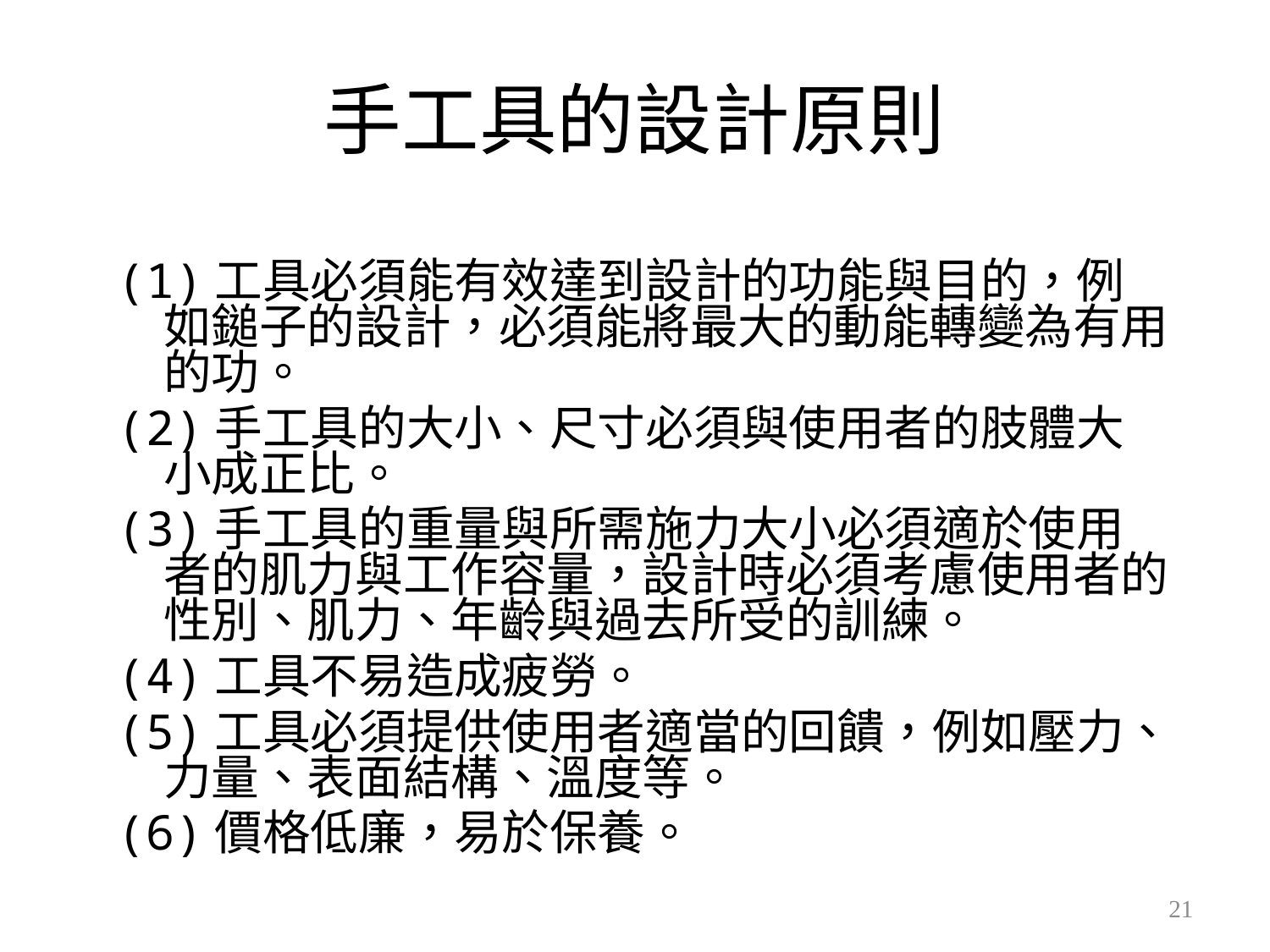

# 手工具的設計原則
需求
(1)工具必須能有效達到設計的功能與目的，例如鎚子的設計，必須能將最大的動能轉變為有用的功。
(2)手工具的大小、尺寸必須與使用者的肢體大小成正比。
(3)手工具的重量與所需施力大小必須適於使用者的肌力與工作容量，設計時必須考慮使用者的性別、肌力、年齡與過去所受的訓練。
(4)工具不易造成疲勞。
(5)工具必須提供使用者適當的回饋，例如壓力、力量、表面結構、溫度等。
(6)價格低廉，易於保養。

21